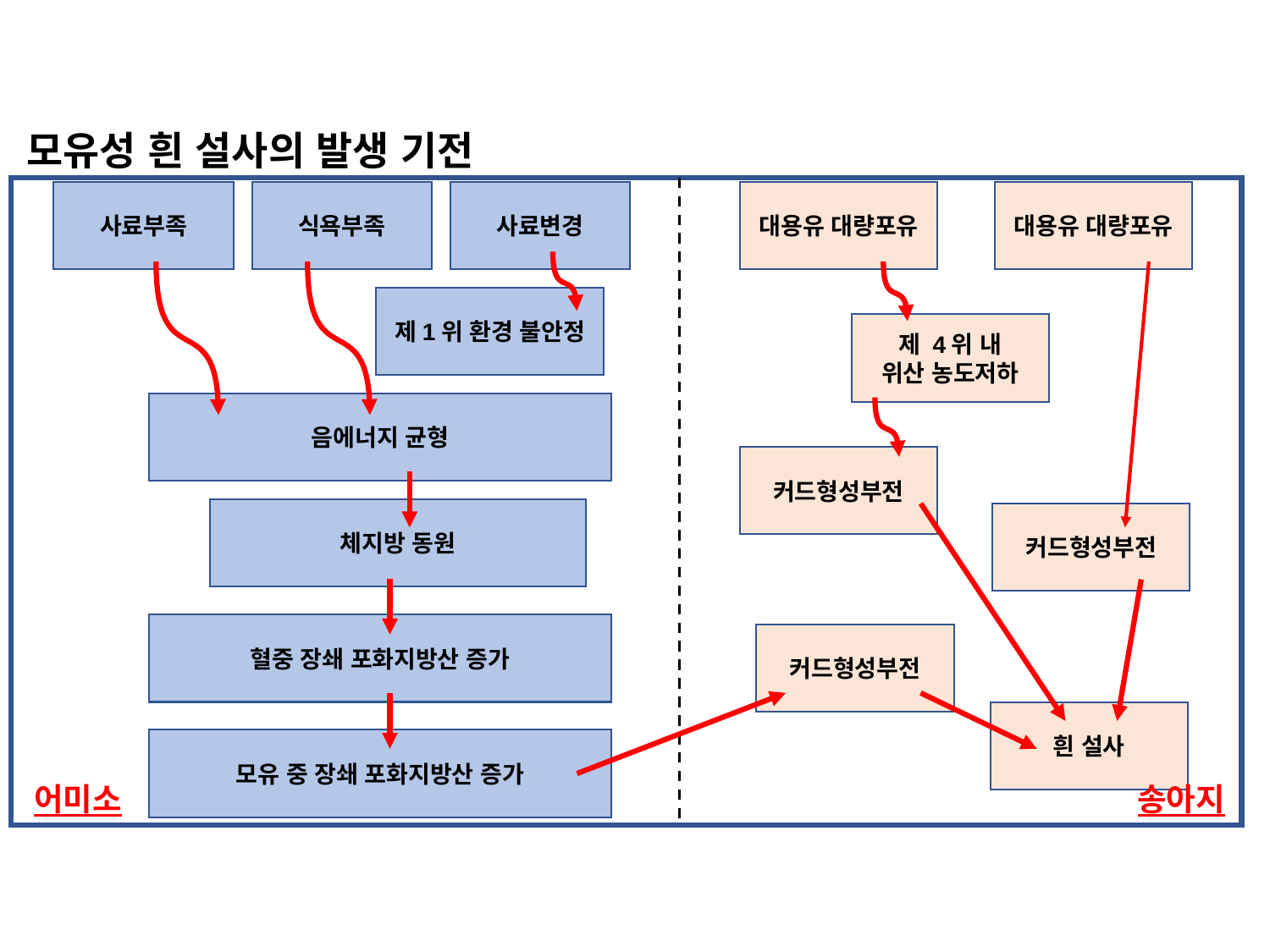

모유성 흰 설사의 발생 기전

사료부족
식욕부족
사료변경
대용유 대량포유
대용유 대량포유
제1위 환경 불안정
제 4위 내
위산 농도저하
음에너지 균형
커드형성부전
체지방 동원
커드형성부전
혈중 장쇄 포화지방산 증가
커드형성부전
흰 설사
모유 중 장쇄 포화지방산 증가
어미소
송아지